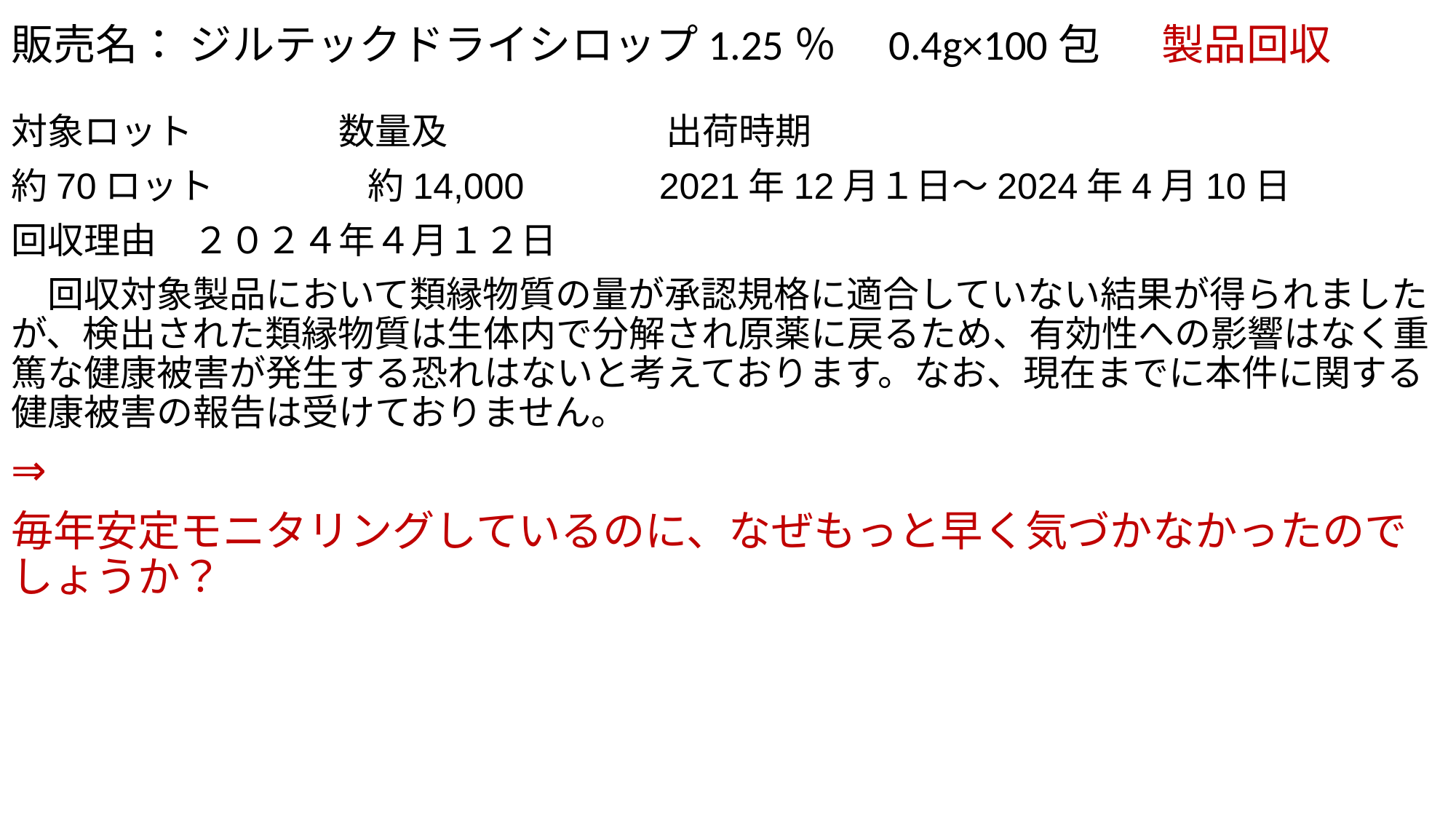

# 販売名： ジルテックドライシロップ1.25％　0.4g×100包 　 製品回収
対象ロット　　　　数量及　　　　　　出荷時期
約70ロット　　　　 約14,000　　　 2021年12月１日～2024年4月10日
回収理由　２０２４年４月１２日
　回収対象製品において類縁物質の量が承認規格に適合していない結果が得られましたが、検出された類縁物質は生体内で分解され原薬に戻るため、有効性への影響はなく重篤な健康被害が発生する恐れはないと考えております。なお、現在までに本件に関する健康被害の報告は受けておりません。
⇒
毎年安定モニタリングしているのに、なぜもっと早く気づかなかったのでしょうか？